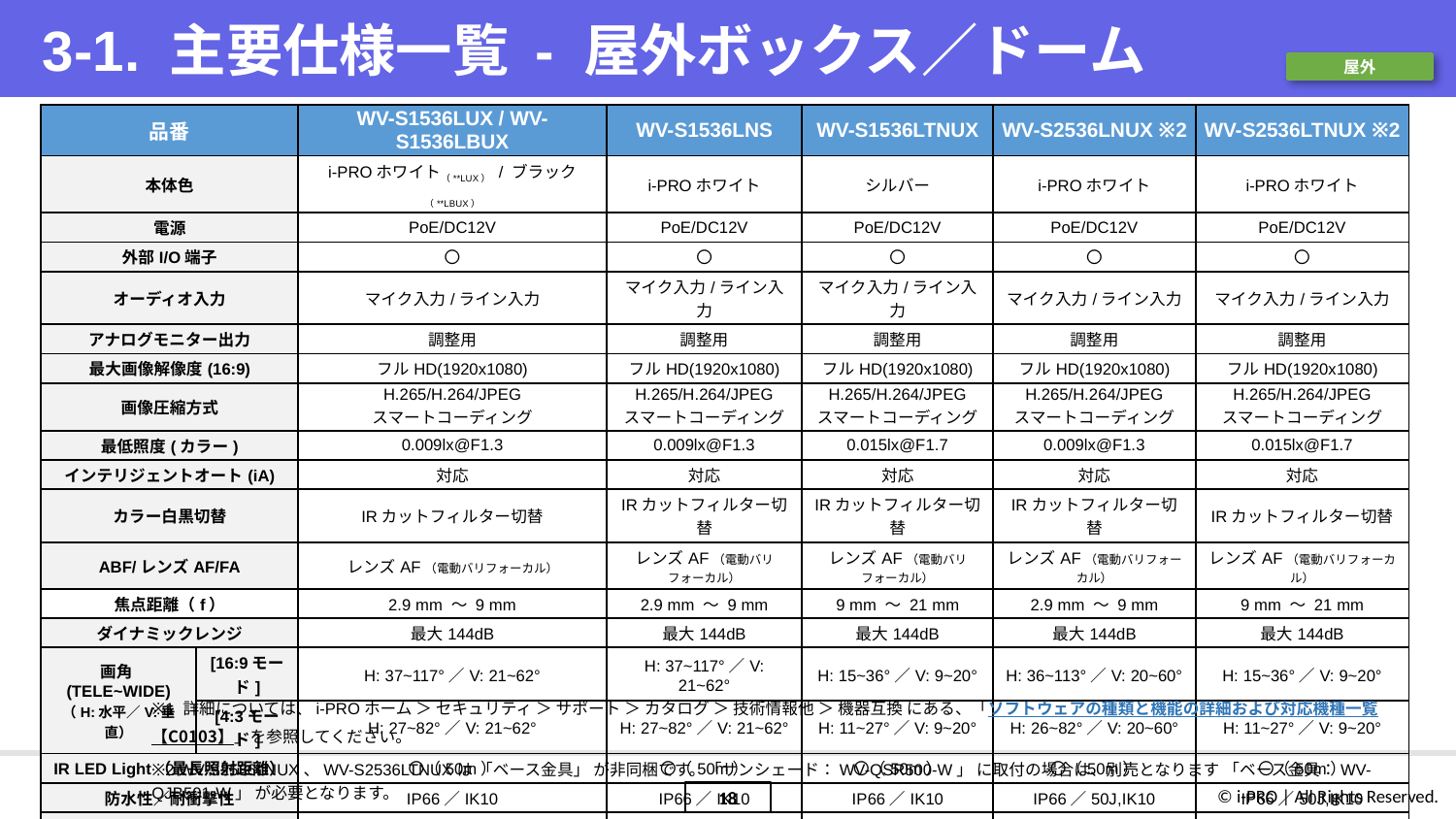

# 3-1. 主要仕様一覧 - 屋外ボックス／ドーム
屋外
| 品番 |  | WV-S1536LUX / WV-S1536LBUX | WV-S1536LNS | WV-S1536LTNUX | WV-S2536LNUX ※2 | WV-S2536LTNUX ※2 |
| --- | --- | --- | --- | --- | --- | --- |
| 本体色 |  | i-PROホワイト（\*\*LUX） / ブラック（\*\*LBUX） | i-PROホワイト | シルバー | i-PROホワイト | i-PROホワイト |
| 電源 |  | PoE/DC12V | PoE/DC12V | PoE/DC12V | PoE/DC12V | PoE/DC12V |
| 外部I/O端子 |  | 〇 | 〇 | 〇 | 〇 | 〇 |
| オーディオ入力 |  | マイク入力/ライン入力 | マイク入力/ライン入力 | マイク入力/ライン入力 | マイク入力/ライン入力 | マイク入力/ライン入力 |
| アナログモニター出力 |  | 調整用 | 調整用 | 調整用 | 調整用 | 調整用 |
| 最大画像解像度(16:9) |  | フルHD(1920x1080) | フルHD(1920x1080) | フルHD(1920x1080) | フルHD(1920x1080) | フルHD(1920x1080) |
| 画像圧縮方式 |  | H.265/H.264/JPEG スマートコーディング | H.265/H.264/JPEG スマートコーディング | H.265/H.264/JPEG スマートコーディング | H.265/H.264/JPEG スマートコーディング | H.265/H.264/JPEG スマートコーディング |
| 最低照度(カラー) |  | 0.009lx@F1.3 | 0.009lx@F1.3 | 0.015lx@F1.7 | 0.009lx@F1.3 | 0.015lx@F1.7 |
| インテリジェントオート(iA) |  | 対応 | 対応 | 対応 | 対応 | 対応 |
| カラー白黒切替 |  | IRカットフィルター切替 | IRカットフィルター切替 | IRカットフィルター切替 | IRカットフィルター切替 | IRカットフィルター切替 |
| ABF/レンズAF/FA |  | レンズAF（電動バリフォーカル） | レンズAF（電動バリフォーカル） | レンズAF（電動バリフォーカル） | レンズAF（電動バリフォーカル） | レンズAF（電動バリフォーカル） |
| 焦点距離（f） |  | 2.9 mm ～ 9 mm | 2.9 mm ～ 9 mm | 9 mm ～ 21 mm | 2.9 mm ～ 9 mm | 9 mm ～ 21 mm |
| ダイナミックレンジ |  | 最大144dB | 最大144dB | 最大144dB | 最大144dB | 最大144dB |
| 画角(TELE~WIDE) （H:水平／V:垂直） | [16:9モード] | H: 37~117°／V: 21~62° | H: 37~117°／V: 21~62° | H: 15~36°／V: 9~20° | H: 36~113°／V: 20~60° | H: 15~36°／V: 9~20° |
|  | [4:3モード] | H: 27~82°／V: 21~62° | H: 27~82°／V: 21~62° | H: 11~27°／V: 9~20° | H: 26~82°／V: 20~60° | H: 11~27°／V: 9~20° |
| IR LED Light（最長照射距離） |  | 〇（50m） | 〇（50m） | 〇（50m） | 〇（50m） | 〇（50m） |
| 防水性／耐衝撃性 |  | IP66／IK10 | IP66／IK10 | IP66／IK10 | IP66／50J,IK10 | IP66／50J,IK10 |
| 耐重塩害対応 |  | － | 〇 | － | － | － |
| AI音識別 |  | ○ | ○ | ○ | ○ | ○ |
| AI機能拡張 ※1 |  | 最大2アプリ | 最大2アプリ | 最大2アプリ | 最大2アプリ | 最大2アプリ |
| SDメモリーカード ※2 |  | microSDメモリーカード | microSDメモリーカード | microSDメモリーカード | microSDメモリーカード | microSDメモリーカード |
※1 詳細については、i-PROホーム ＞ セキュリティ ＞ サポート ＞ カタログ ＞ 技術情報他 ＞ 機器互換 にある、「ソフトウェアの種類と機能の詳細および対応機種一覧【C0103】」を参照してください。
※2 WV-S2536LNUX、WV-S2536LTNUXは 「ベース金具」 が非同梱です。「サンシェード：WV-QSR500-W」 に取付の場合は、別売となります 「ベース金具：WV-QJB501-W」 が必要となります。